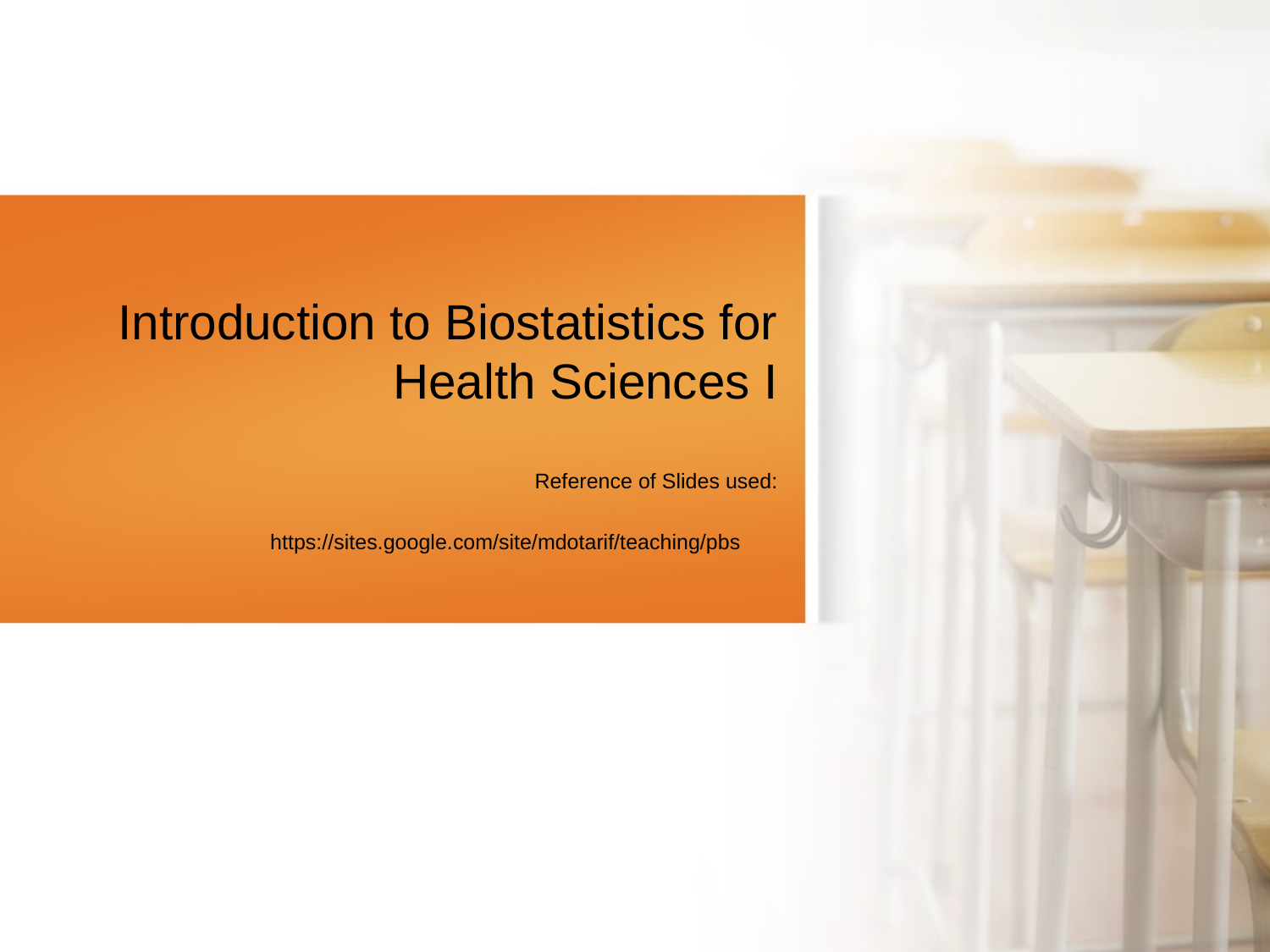

Introduction to Biostatistics for Health Sciences I

Reference of Slides used: https://sites.google.com/site/mdotarif/teaching/pbs
由NordriDesign提供
www.nordridesign.com